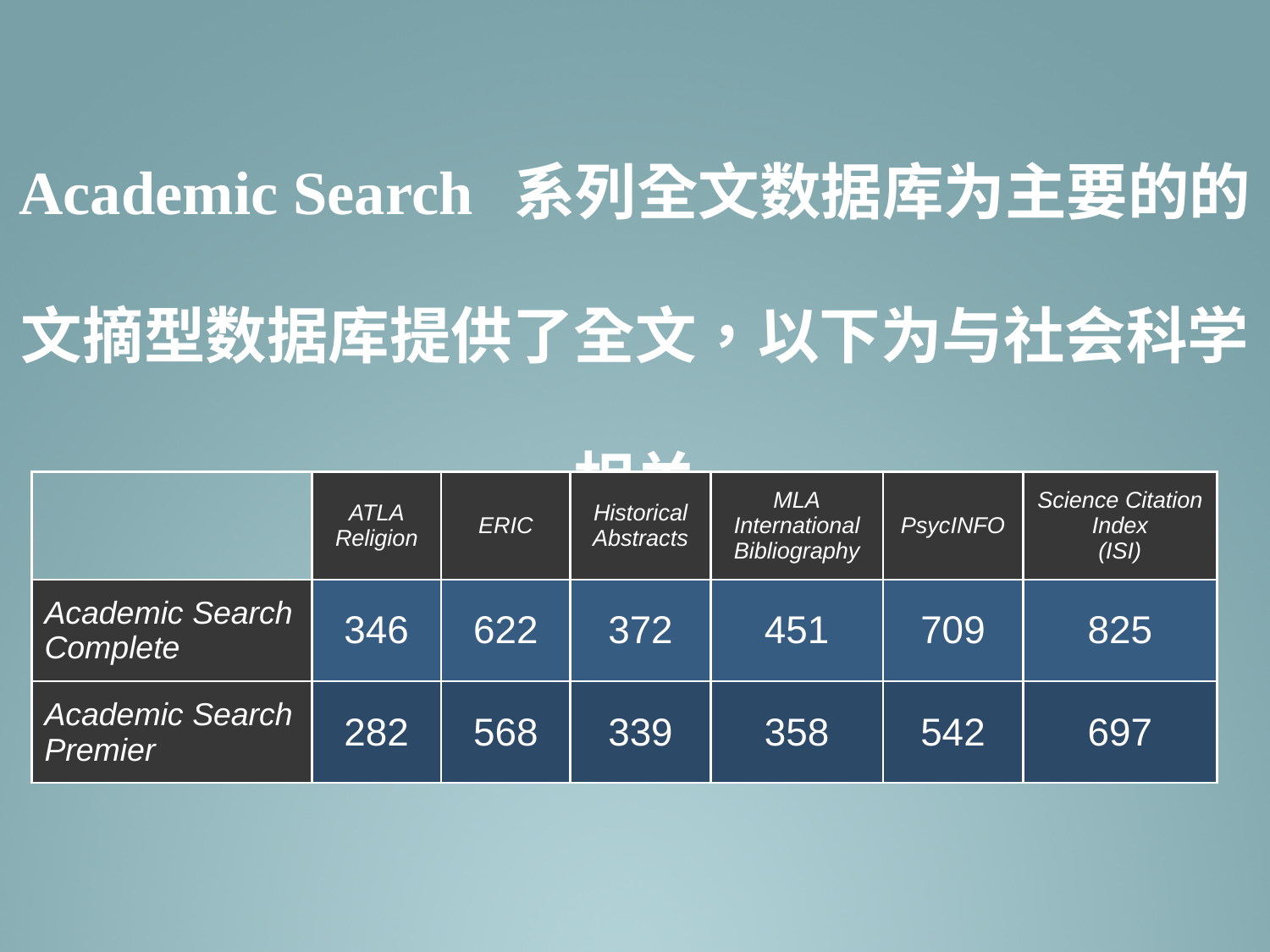

Academic Search 系列全文数据库为主要的的文摘型数据库提供了全文，以下为与社会科学相关
|  | ATLA Religion | ERIC | Historical Abstracts | MLA International Bibliography | PsycINFO | Science Citation Index (ISI) |
| --- | --- | --- | --- | --- | --- | --- |
| Academic Search Complete | 346 | 622 | 372 | 451 | 709 | 825 |
| Academic Search Premier | 282 | 568 | 339 | 358 | 542 | 697 |